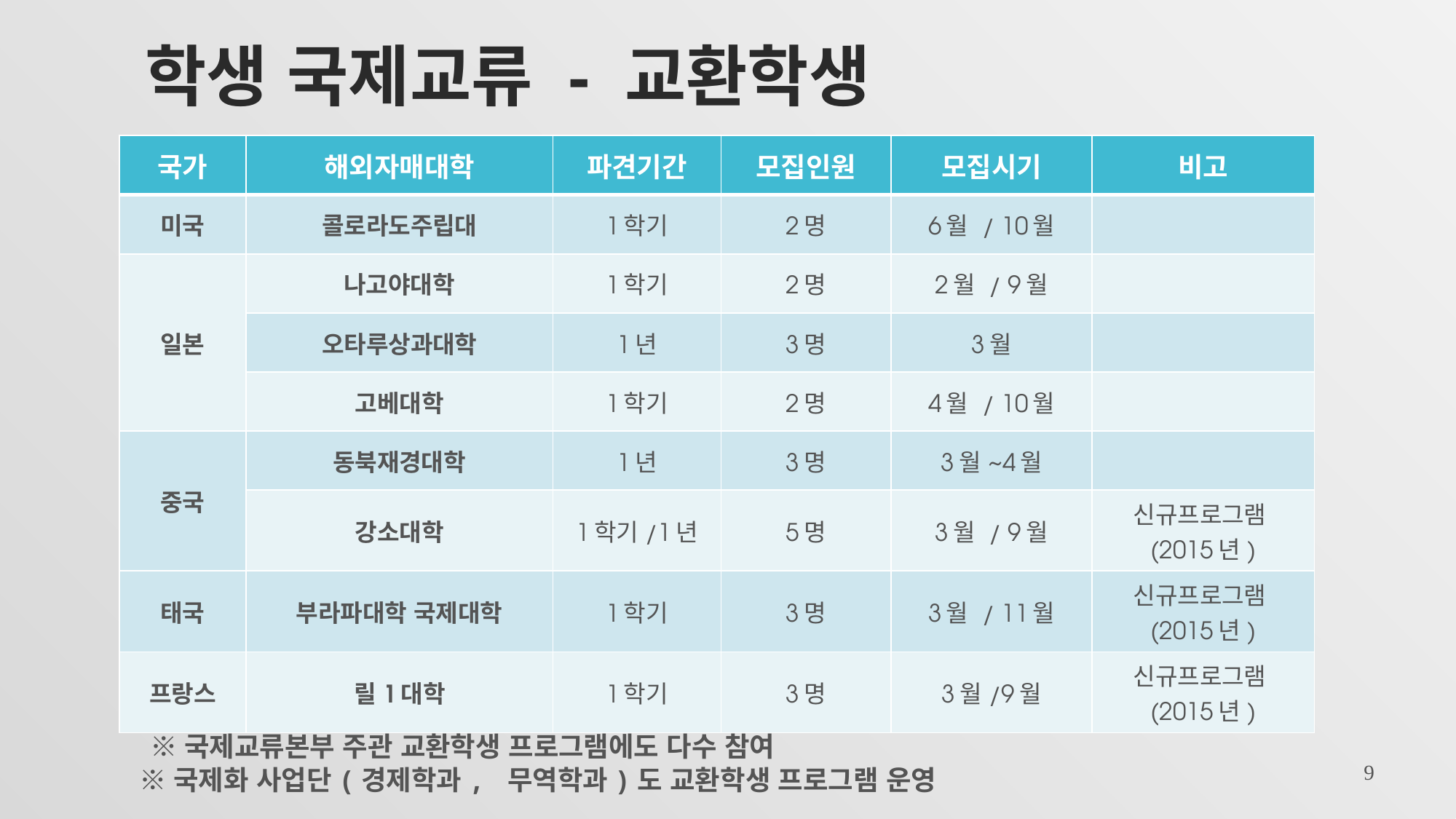

# 학생 국제교류 - 교환학생
| 국가 | 해외자매대학 | 파견기간 | 모집인원 | 모집시기 | 비고 |
| --- | --- | --- | --- | --- | --- |
| 미국 | 콜로라도주립대 | 1학기 | 2명 | 6월 / 10월 |  |
| 일본 | 나고야대학 | 1학기 | 2명 | 2월 / 9월 |  |
|  | 오타루상과대학 | 1년 | 3명 | 3월 |  |
|  | 고베대학 | 1학기 | 2명 | 4월 / 10월 |  |
| 중국 | 동북재경대학 | 1년 | 3명 | 3월~4월 |  |
|  | 강소대학 | 1학기/1년 | 5명 | 3월 / 9월 | 신규프로그램(2015년) |
| 태국 | 부라파대학 국제대학 | 1학기 | 3명 | 3월 / 11월 | 신규프로그램(2015년) |
| 프랑스 | 릴1대학 | 1학기 | 3명 | 3월/9월 | 신규프로그램(2015년) |
※국제교류본부 주관 교환학생 프로그램에도 다수 참여
※국제화 사업단(경제학과, 무역학과)도 교환학생 프로그램 운영
9